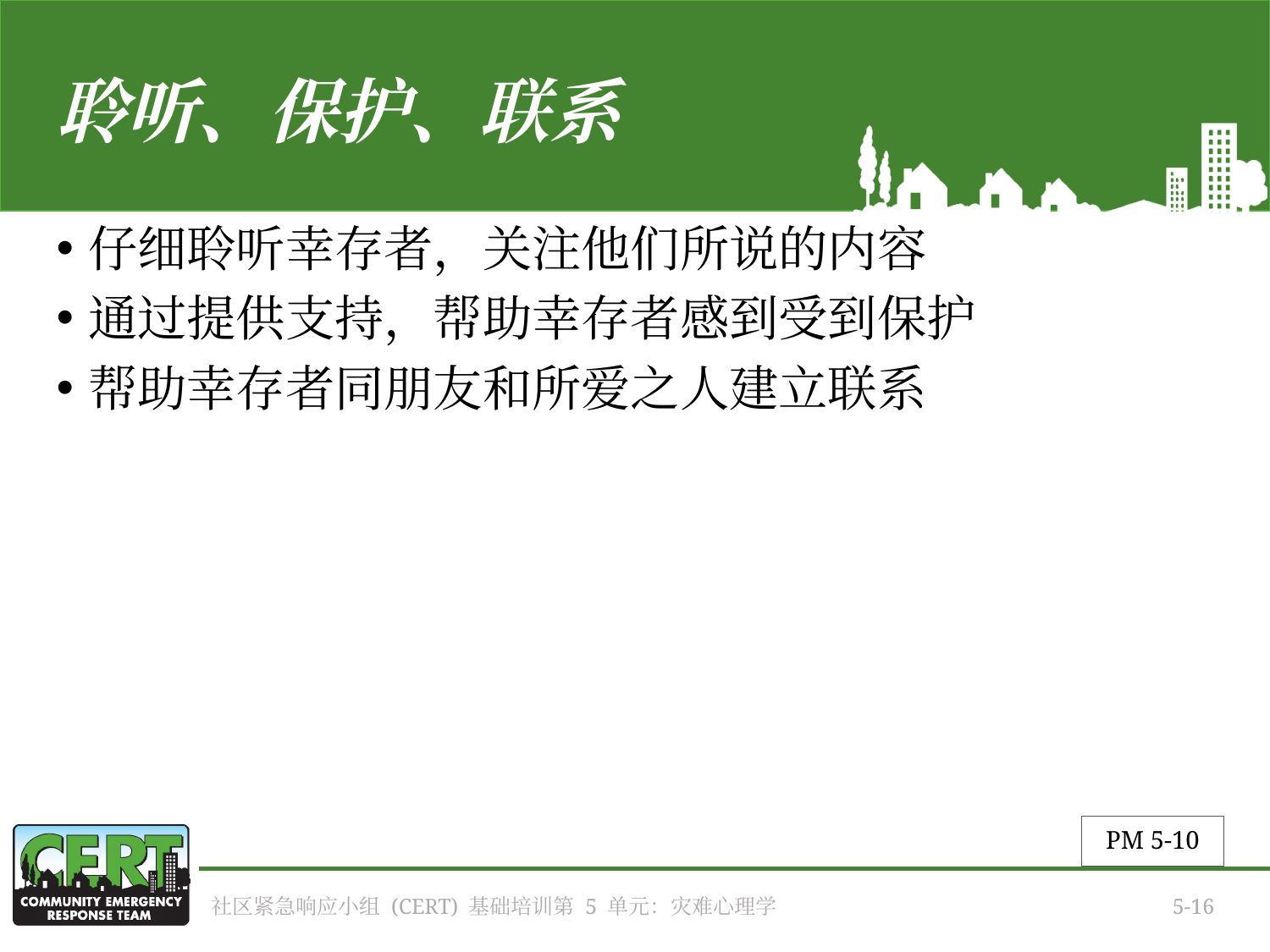

# 聆听、保护、联系
仔细聆听幸存者，关注他们所说的内容
通过提供支持，帮助幸存者感到受到保护
帮助幸存者同朋友和所爱之人建立联系
PM 5-10
社区紧急响应小组 (CERT) 基础培训第 5 单元：灾难心理学
5-16